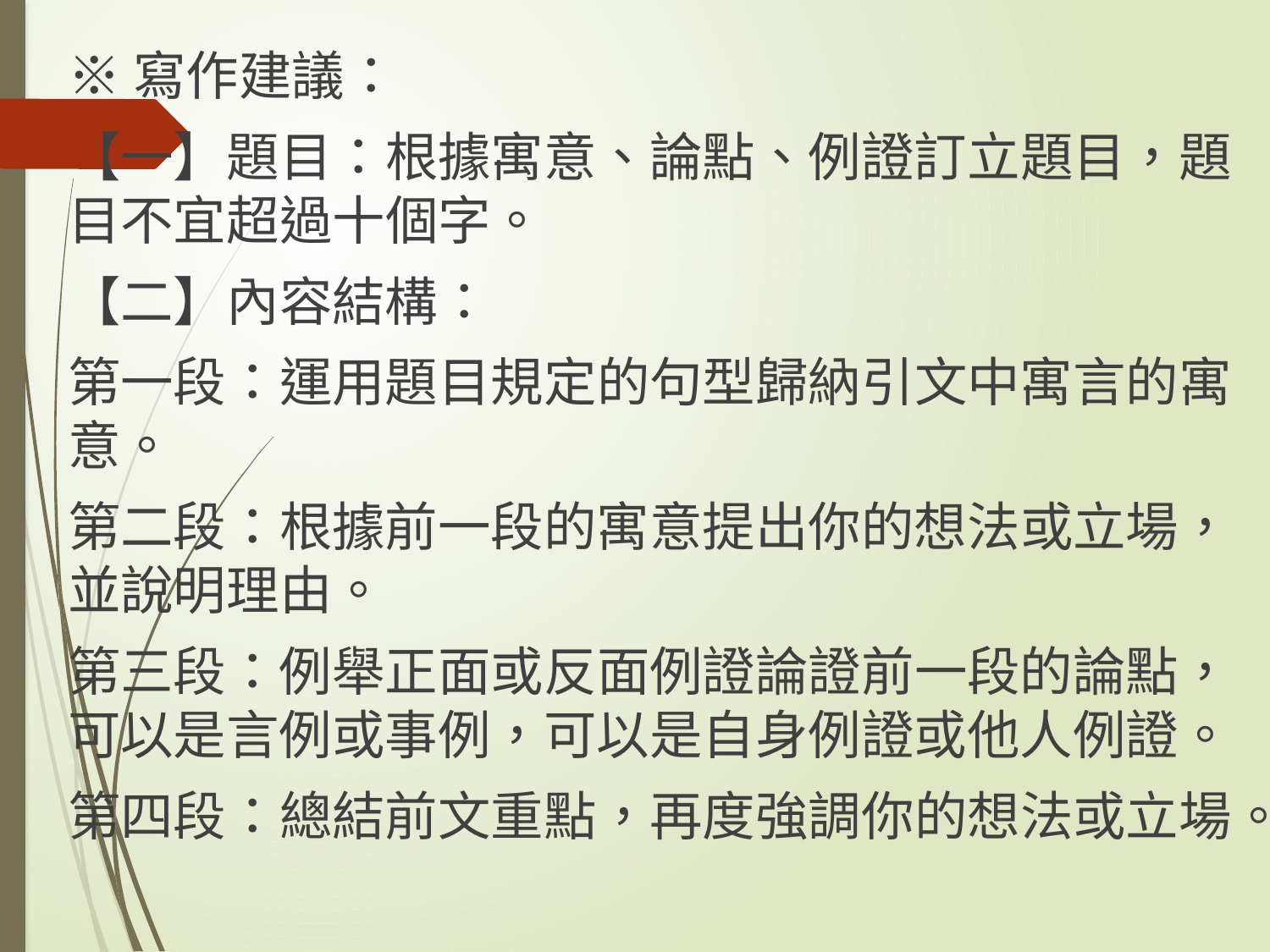

※寫作建議：
【一】題目：根據寓意、論點、例證訂立題目，題目不宜超過十個字。
【二】內容結構：
第一段：運用題目規定的句型歸納引文中寓言的寓意。
第二段：根據前一段的寓意提出你的想法或立場，並說明理由。
第三段：例舉正面或反面例證論證前一段的論點，可以是言例或事例，可以是自身例證或他人例證。
第四段：總結前文重點，再度強調你的想法或立場。